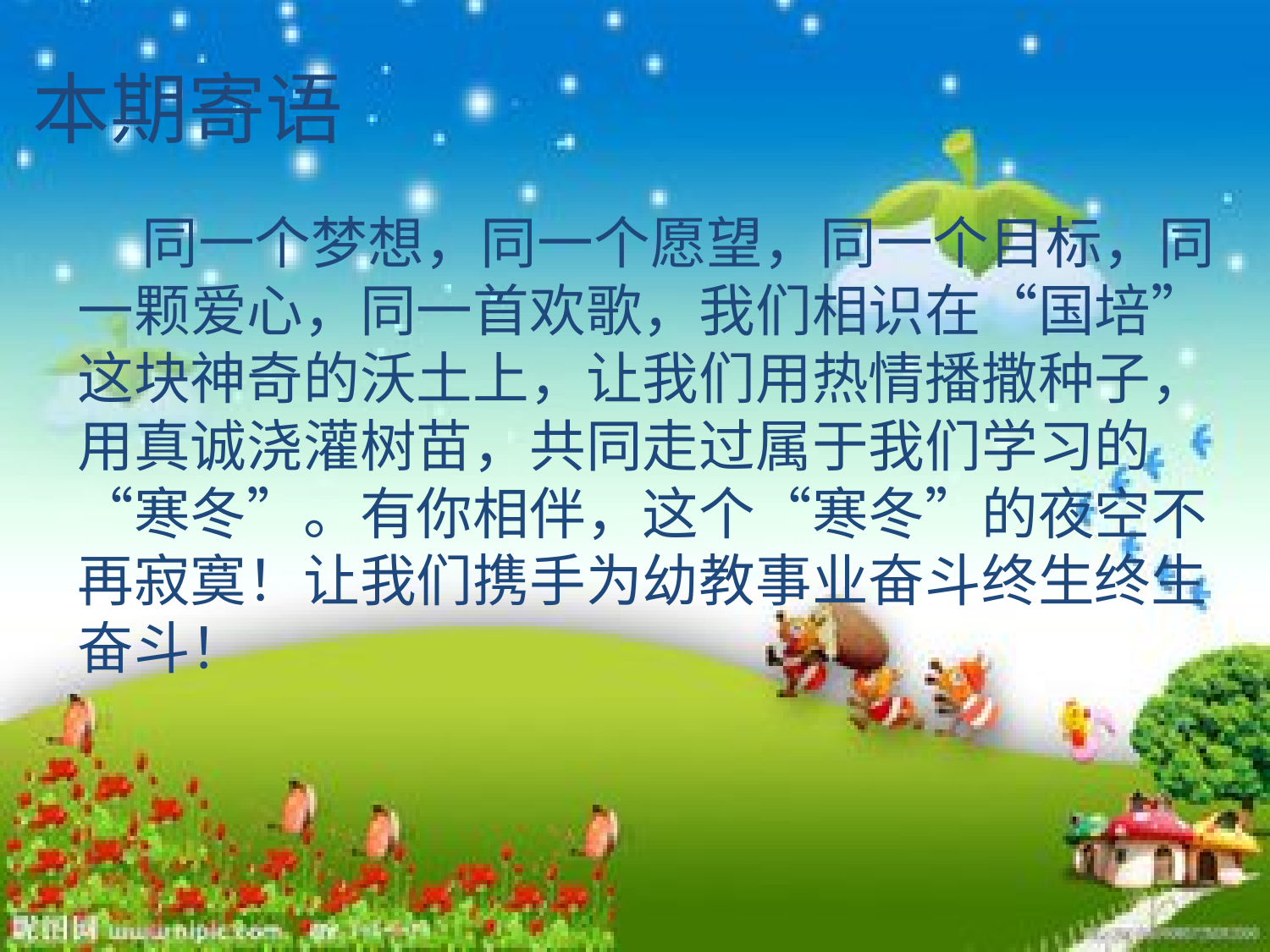

本期寄语

    同一个梦想，同一个愿望，同一个目标，同一颗爱心，同一首欢歌，我们相识在“国培”这块神奇的沃土上，让我们用热情播撒种子，用真诚浇灌树苗，共同走过属于我们学习的“寒冬”。有你相伴，这个“寒冬”的夜空不再寂寞！让我们携手为幼教事业奋斗终生终生奋斗！